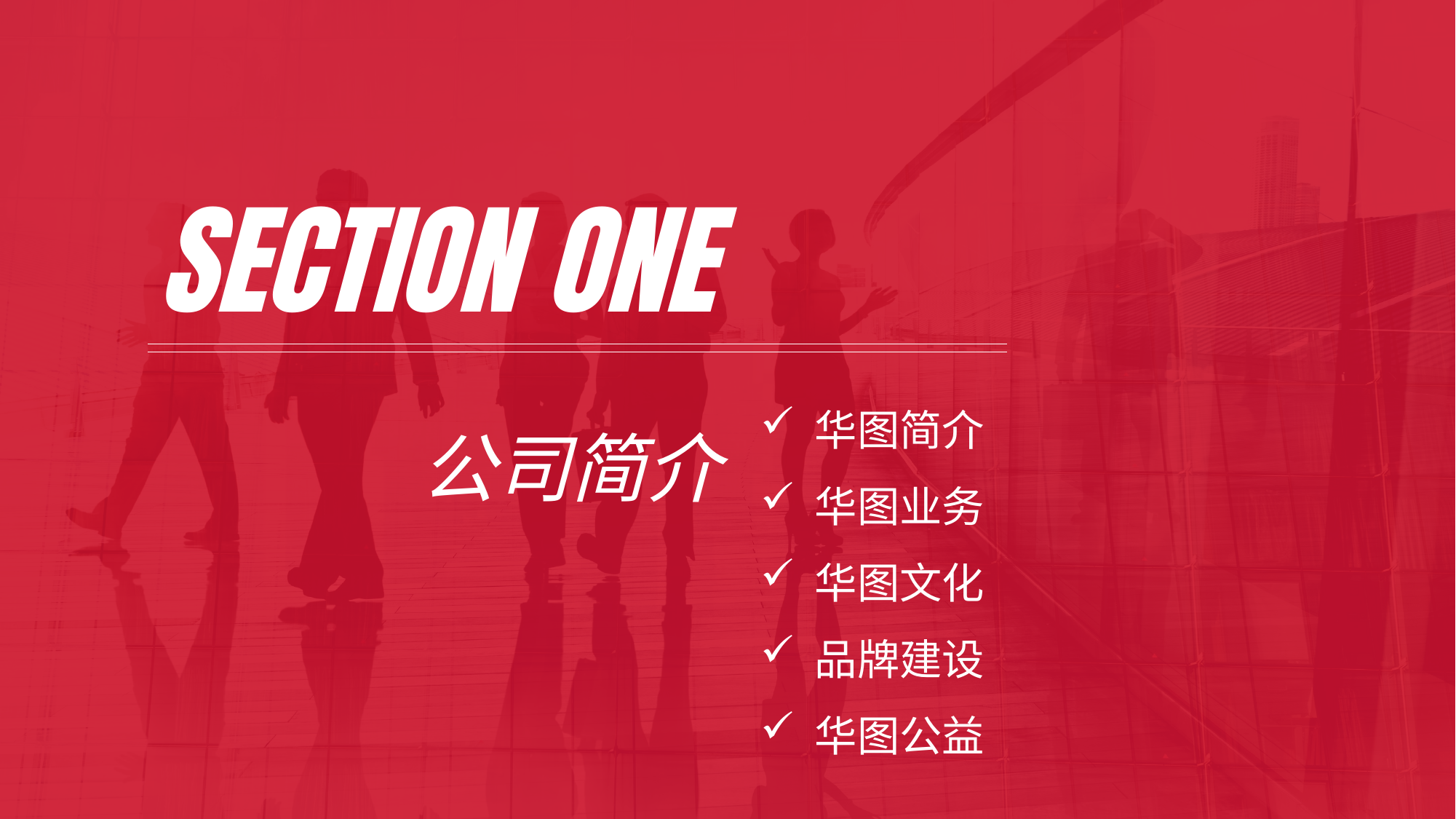

SECTION ONE
公司简介
华图简介
华图业务
华图文化
品牌建设
华图公益